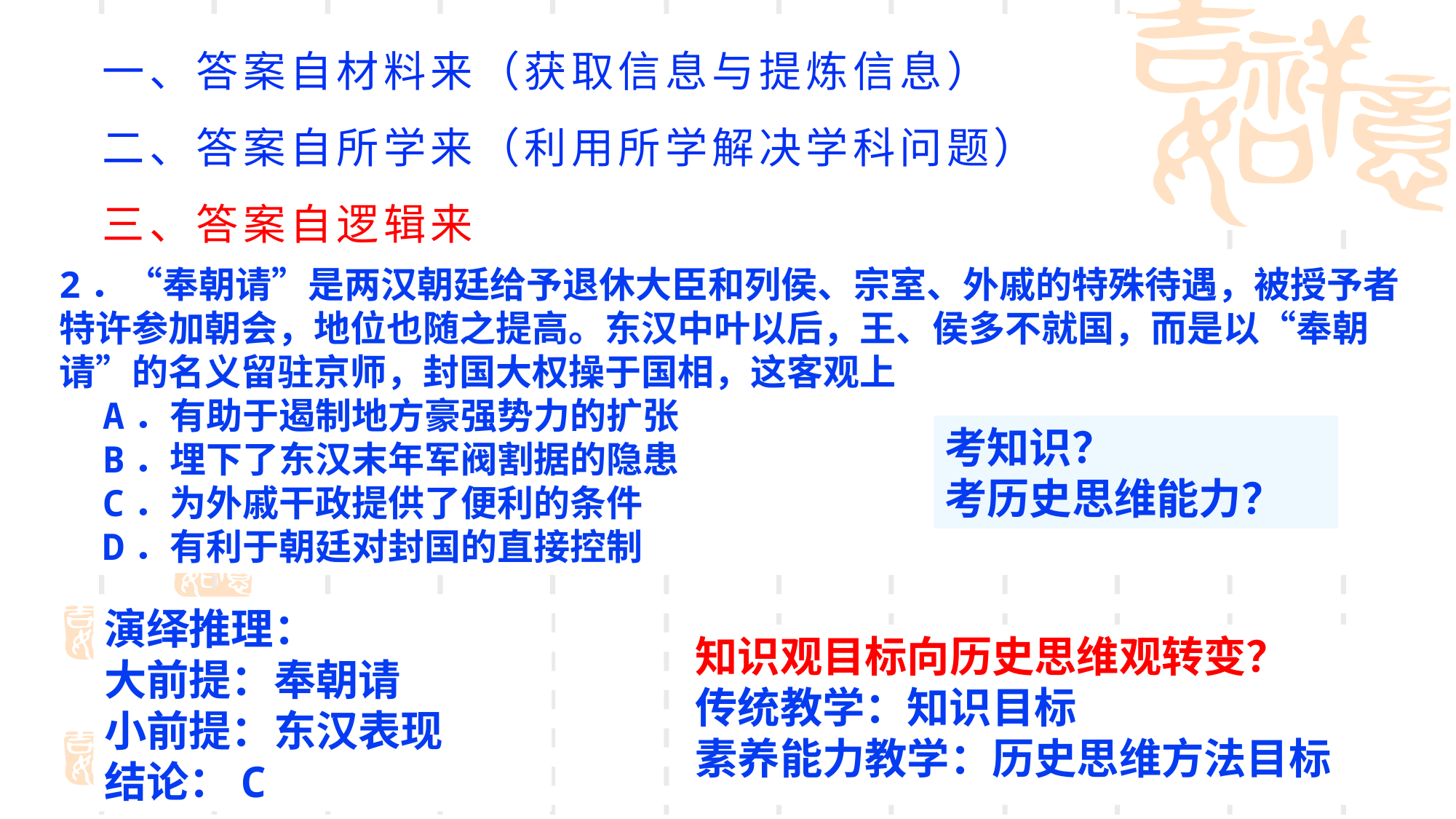

一、答案自材料来（获取信息与提炼信息）
二、答案自所学来（利用所学解决学科问题）
三、答案自逻辑来
2．“奉朝请”是两汉朝廷给予退休大臣和列侯、宗室、外戚的特殊待遇，被授予者特许参加朝会，地位也随之提高。东汉中叶以后，王、侯多不就国，而是以“奉朝请”的名义留驻京师，封国大权操于国相，这客观上
  A．有助于遏制地方豪强势力的扩张
  B．埋下了东汉末年军阀割据的隐患
  C．为外戚干政提供了便利的条件
  D．有利于朝廷对封国的直接控制
考知识？
考历史思维能力？
演绎推理：
大前提：奉朝请
小前提：东汉表现
结论：C
知识观目标向历史思维观转变？
传统教学：知识目标
素养能力教学：历史思维方法目标